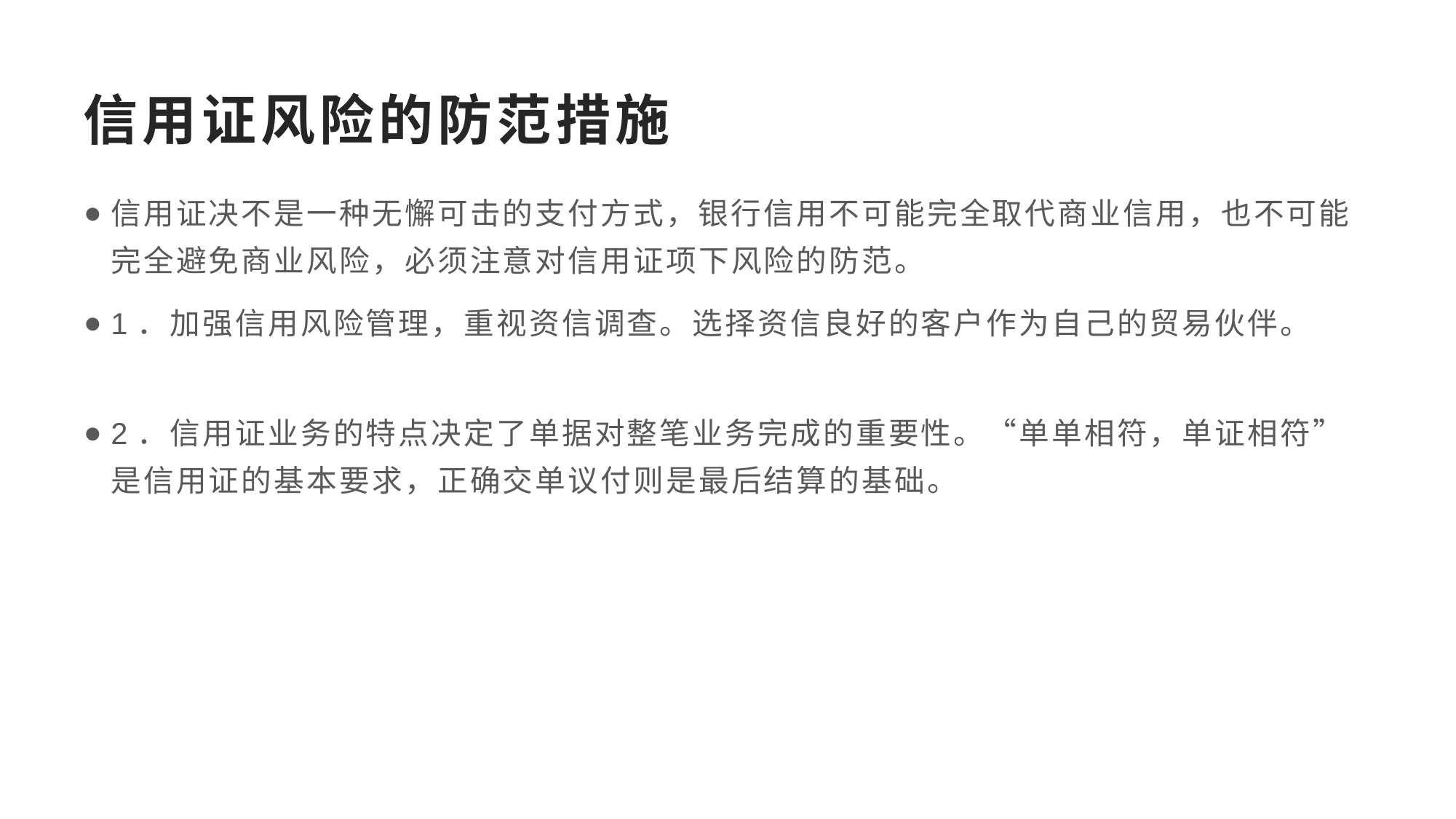

信用证风险的防范措施
信用证决不是一种无懈可击的支付方式，银行信用不可能完全取代商业信用，也不可能完全避免商业风险，必须注意对信用证项下风险的防范。
1．加强信用风险管理，重视资信调查。选择资信良好的客户作为自己的贸易伙伴。
2．信用证业务的特点决定了单据对整笔业务完成的重要性。“单单相符，单证相符”是信用证的基本要求，正确交单议付则是最后结算的基础。